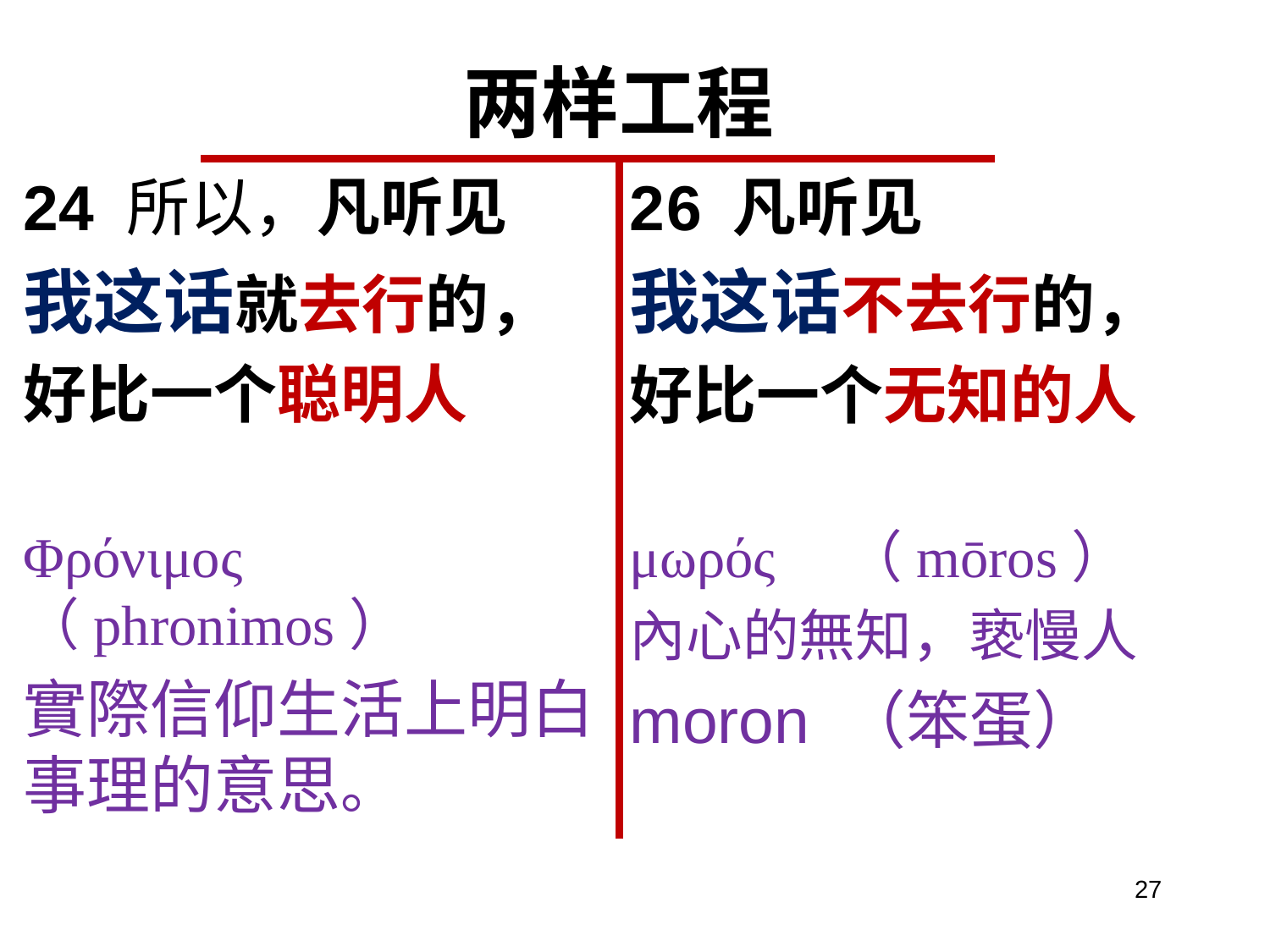

# 两样工程
24 所以，凡听见
我这话就去行的，
好比一个聪明人

Φρόνιμος　（phronimos）
實際信仰生活上明白事理的意思。
凡听见
我这话不去行的，
好比一个无知的人

μωρός　（mōros）
內心的無知，亵慢人
moron （笨蛋）

27